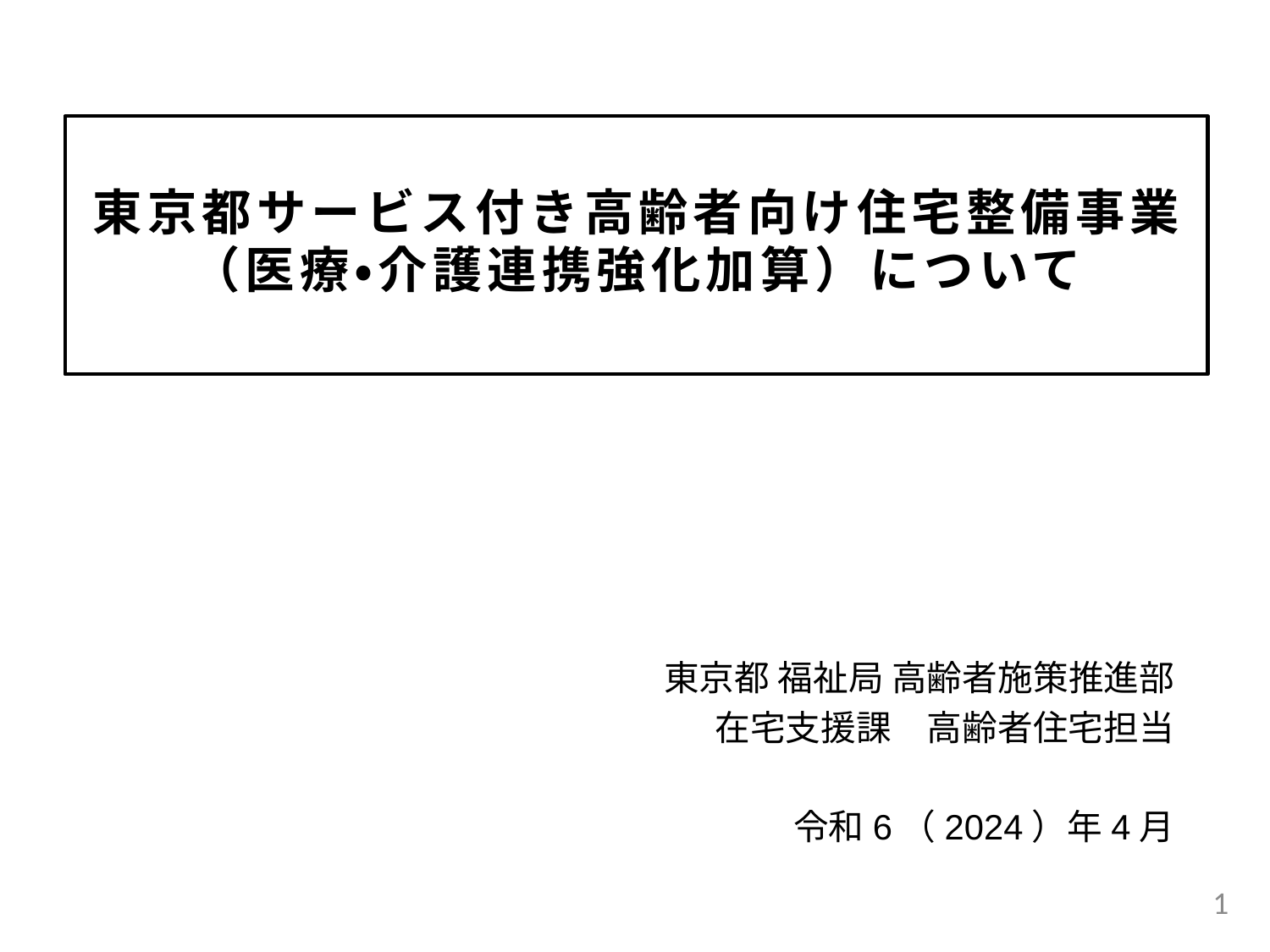

東京都サービス付き高齢者向け住宅整備事業
（医療・介護連携強化加算）について
東京都 福祉局 高齢者施策推進部
在宅支援課　高齢者住宅担当

令和6（2024）年4月
1